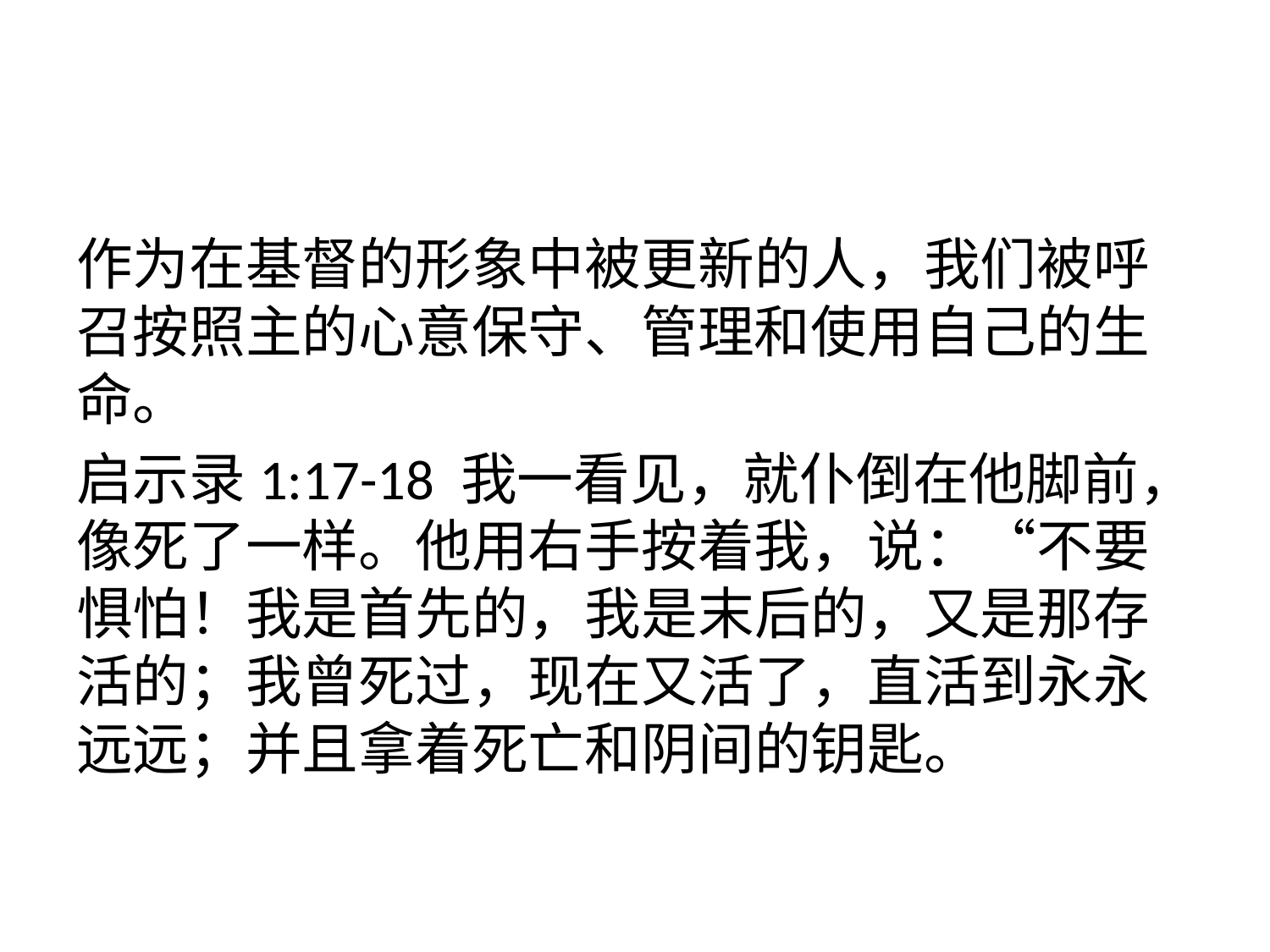

#
作为在基督的形象中被更新的人，我们被呼召按照主的心意保守、管理和使用自己的生命。
启示录1:17-18 我一看见，就仆倒在他脚前，像死了一样。他用右手按着我，说：“不要惧怕！我是首先的，我是末后的，又是那存活的；我曾死过，现在又活了，直活到永永远远；并且拿着死亡和阴间的钥匙。